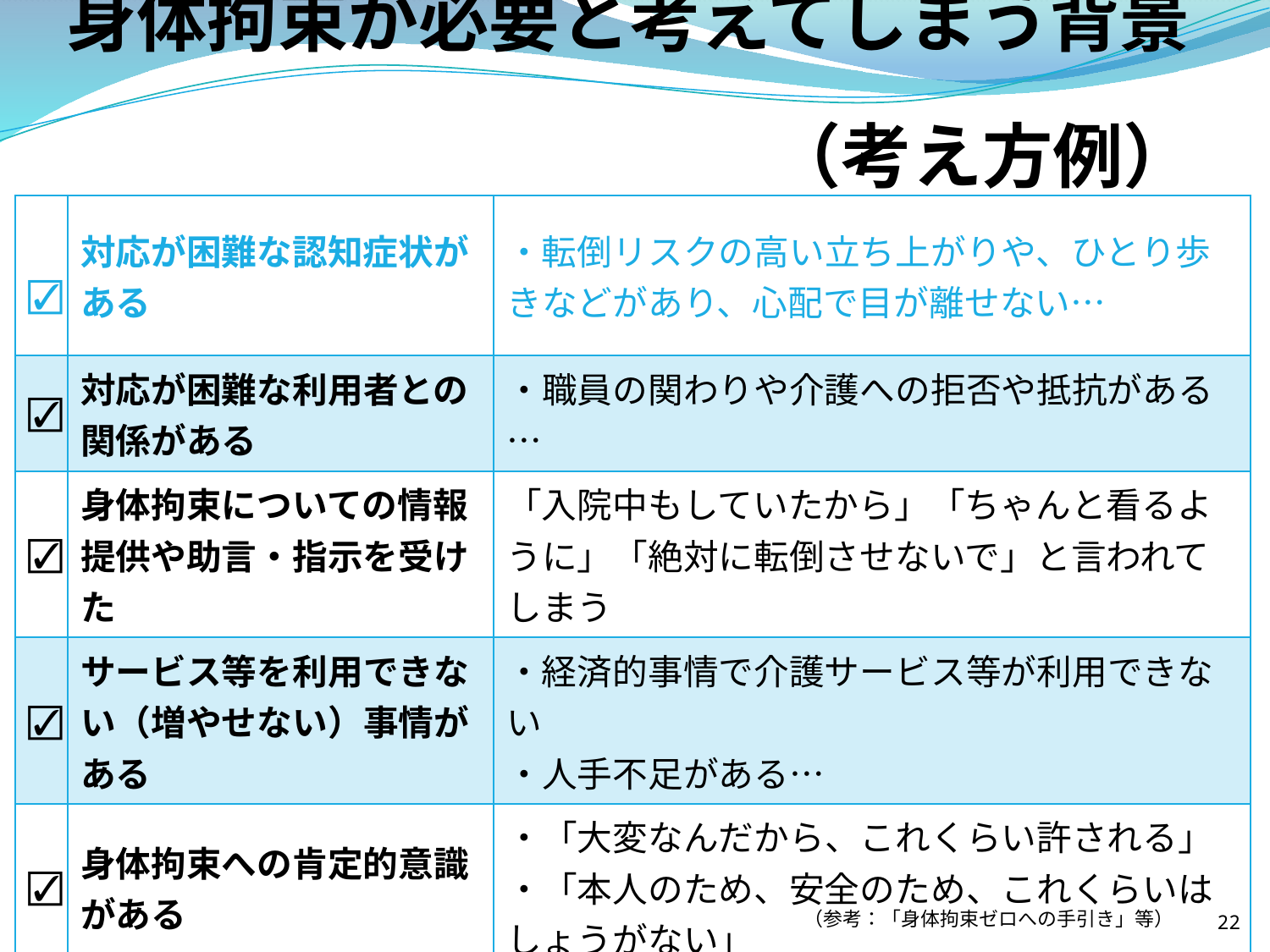

# 身体拘束が必要と考えてしまう背景　　　　 　　　　　　　　　　（考え方例）
| ☑ | 対応が困難な認知症状がある | ・転倒リスクの高い立ち上がりや、ひとり歩きなどがあり、心配で目が離せない… |
| --- | --- | --- |
| ☑ | 対応が困難な利用者との関係がある | ・職員の関わりや介護への拒否や抵抗がある… |
| ☑ | 身体拘束についての情報提供や助言・指示を受けた | 「入院中もしていたから」「ちゃんと看るように」「絶対に転倒させないで」と言われてしまう |
| ☑ | サービス等を利用できない（増やせない）事情がある | ・経済的事情で介護サービス等が利用できない ・人手不足がある… |
| ☑ | 身体拘束への肯定的意識がある | ・「大変なんだから、これくらい許される」 ・「本人のため、安全のため、これくらいはしょうがない」 |
22
（参考：「身体拘束ゼロへの手引き」等）